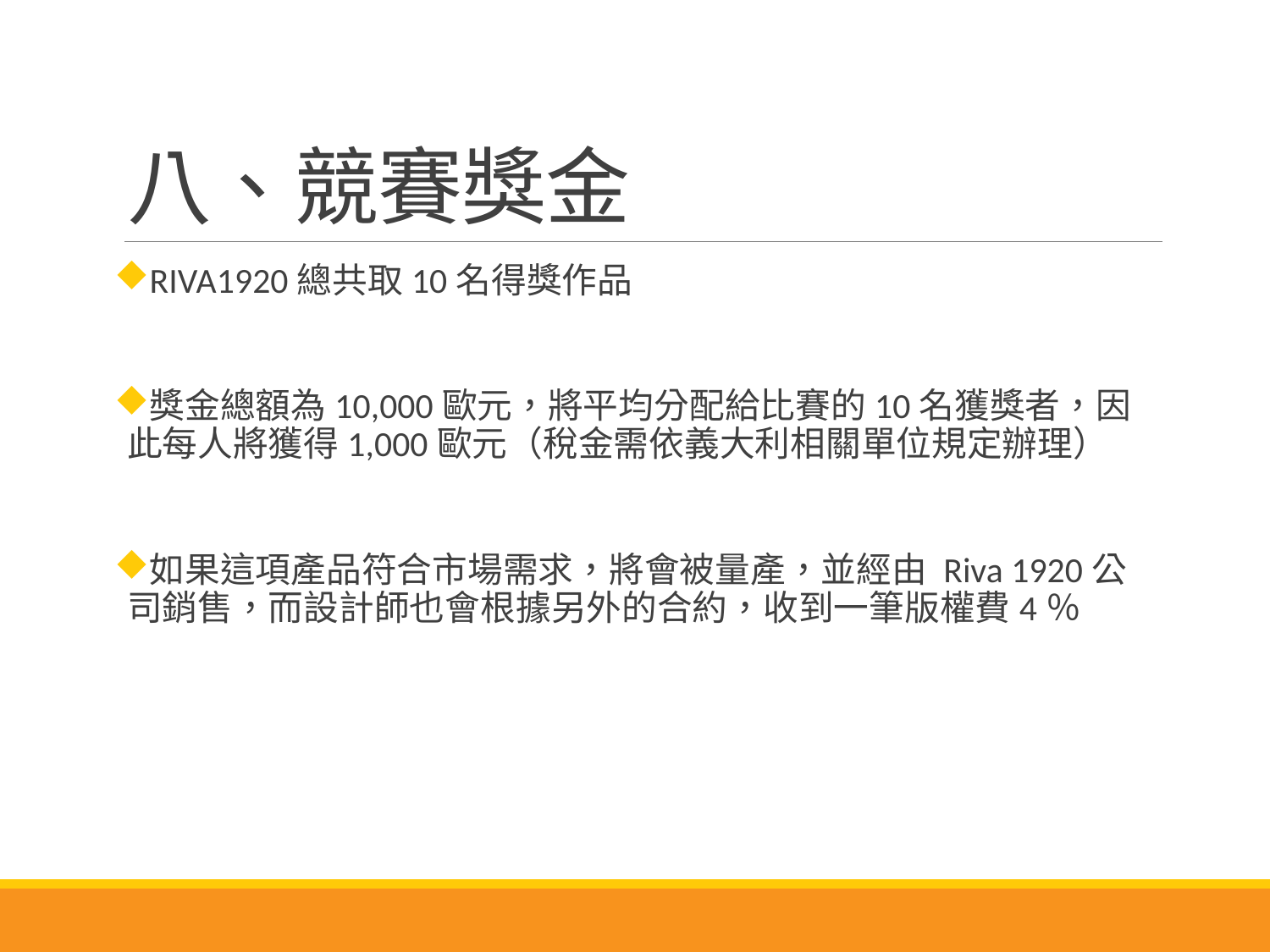

# 八、競賽獎金
RIVA1920總共取10名得獎作品

獎金總額為10,000歐元，將平均分配給比賽的10名獲獎者，因此每人將獲得1,000歐元（稅金需依義大利相關單位規定辦理）

如果這項產品符合市場需求，將會被量產，並經由 Riva 1920公司銷售，而設計師也會根據另外的合約，收到一筆版權費4％